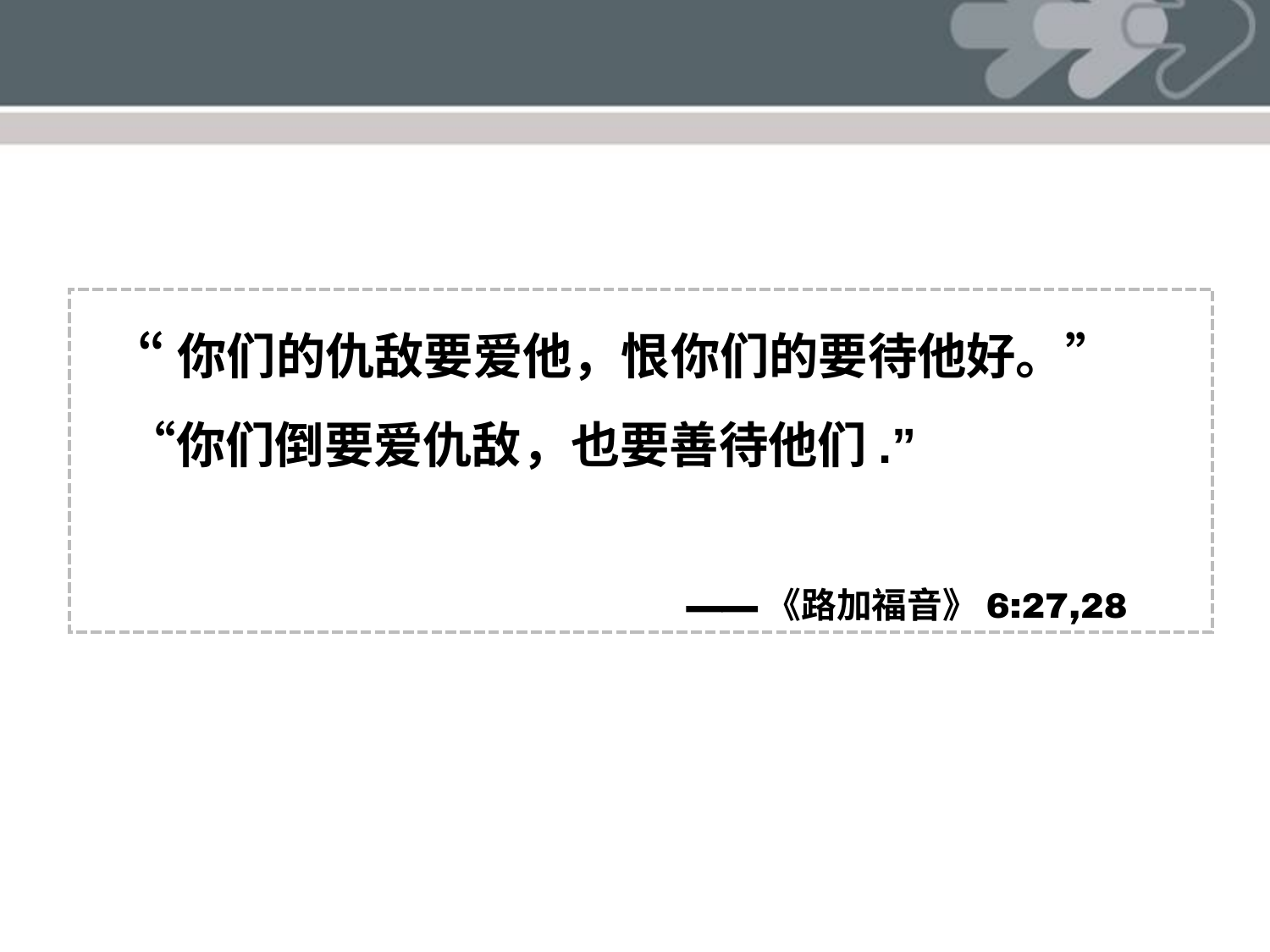

# “你们的仇敌要爱他，恨你们的要待他好。” “你们倒要爱仇敌，也要善待他们.” ——《路加福音》6:27,28